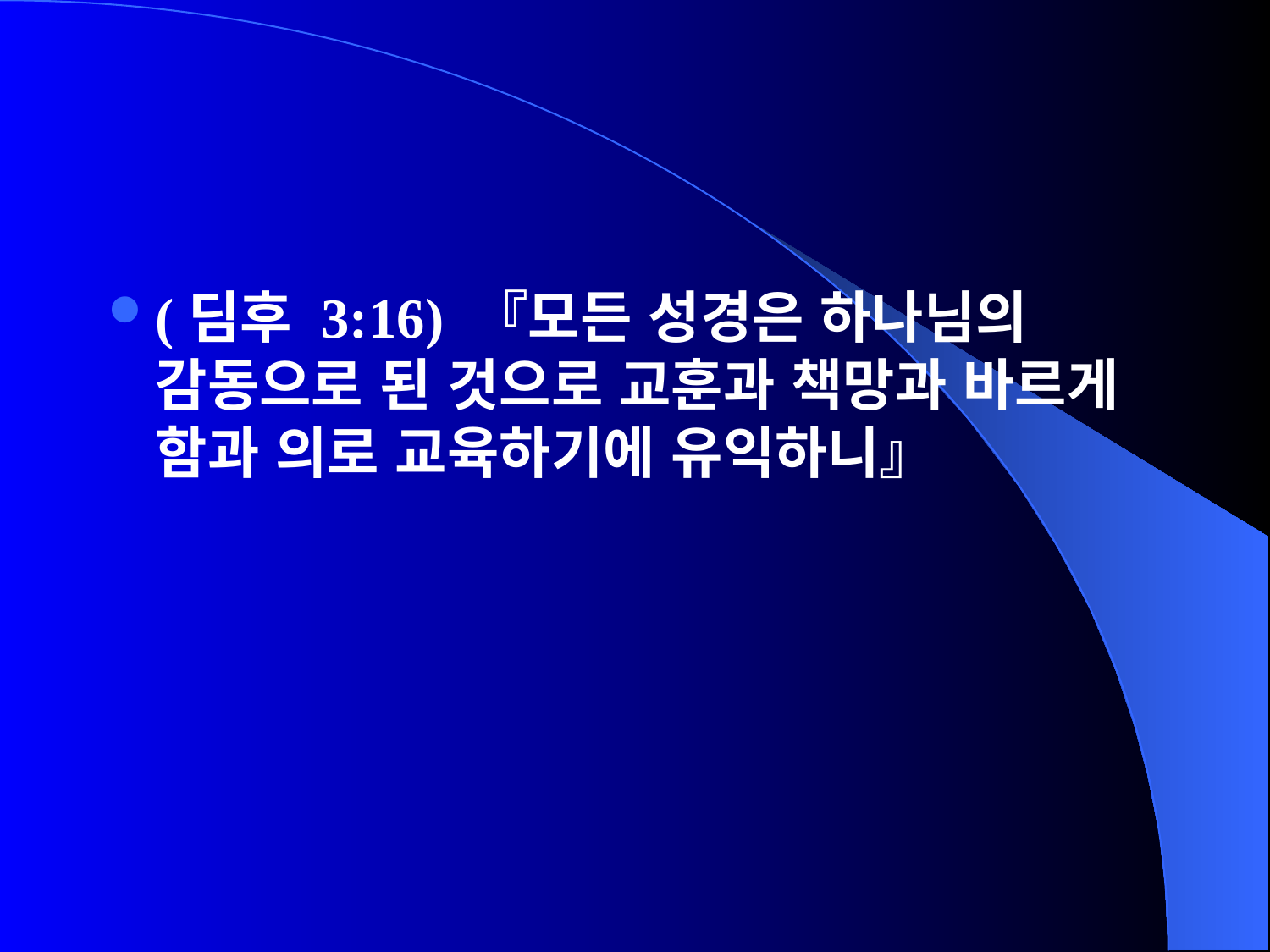

(딤후 3:16) 『모든 성경은 하나님의 감동으로 된 것으로 교훈과 책망과 바르게 함과 의로 교육하기에 유익하니』